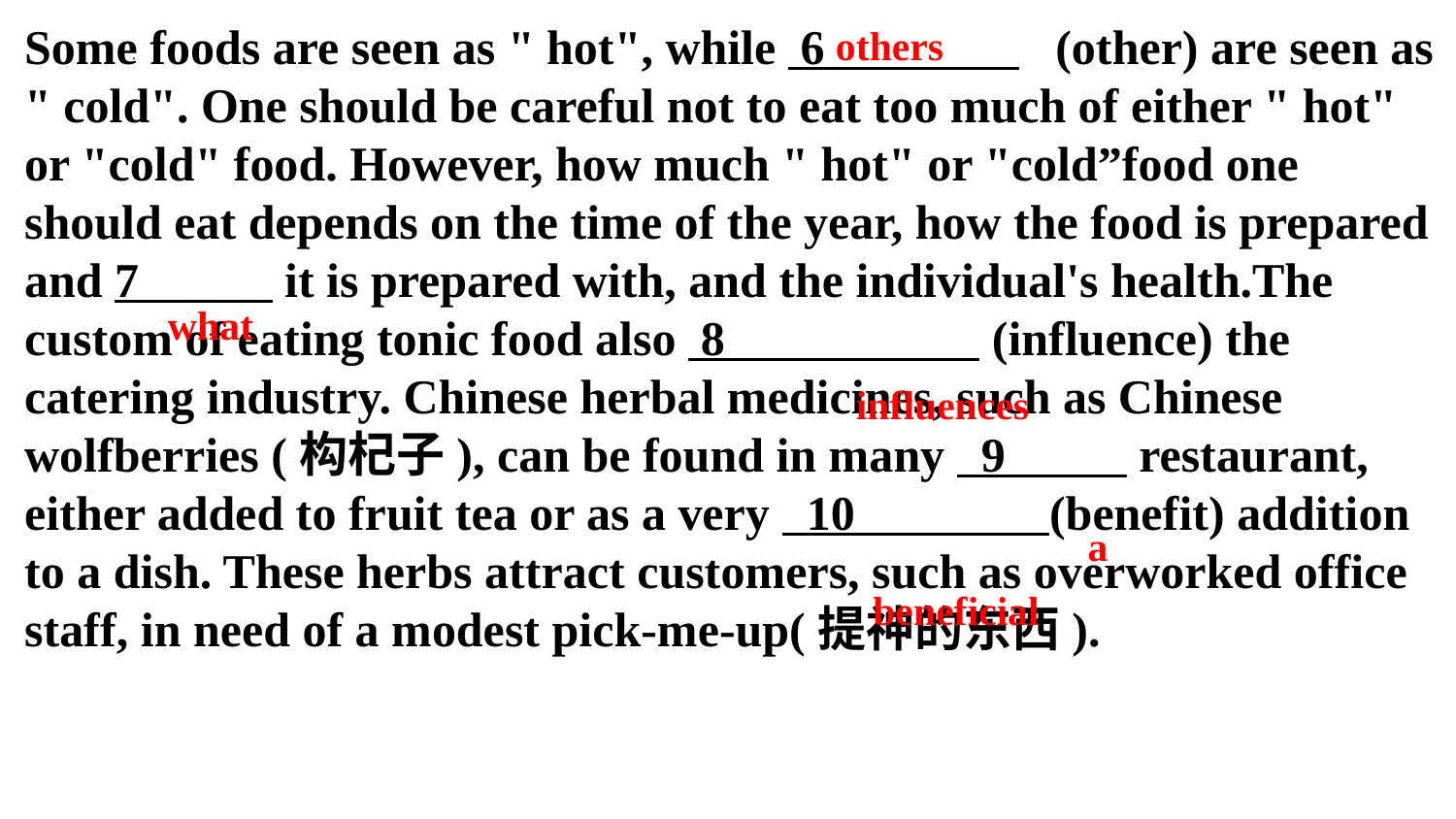

Some foods are seen as " hot", while  6                   (other) are seen as " cold". One should be careful not to eat too much of either " hot" or "cold" food. However, how much " hot" or "cold”food one should eat depends on the time of the year, how the food is prepared and 7            it is prepared with, and the individual's health.The custom of eating tonic food also  8                      (influence) the catering industry. Chinese herbal medicines, such as Chinese wolfberries (构杞子), can be found in many   9           restaurant, either added to fruit tea or as a very   10                (benefit) addition to a dish. These herbs attract customers, such as overworked office staff, in need of a modest pick-me-up(提神的东西).

others
what
influences
a
beneficial